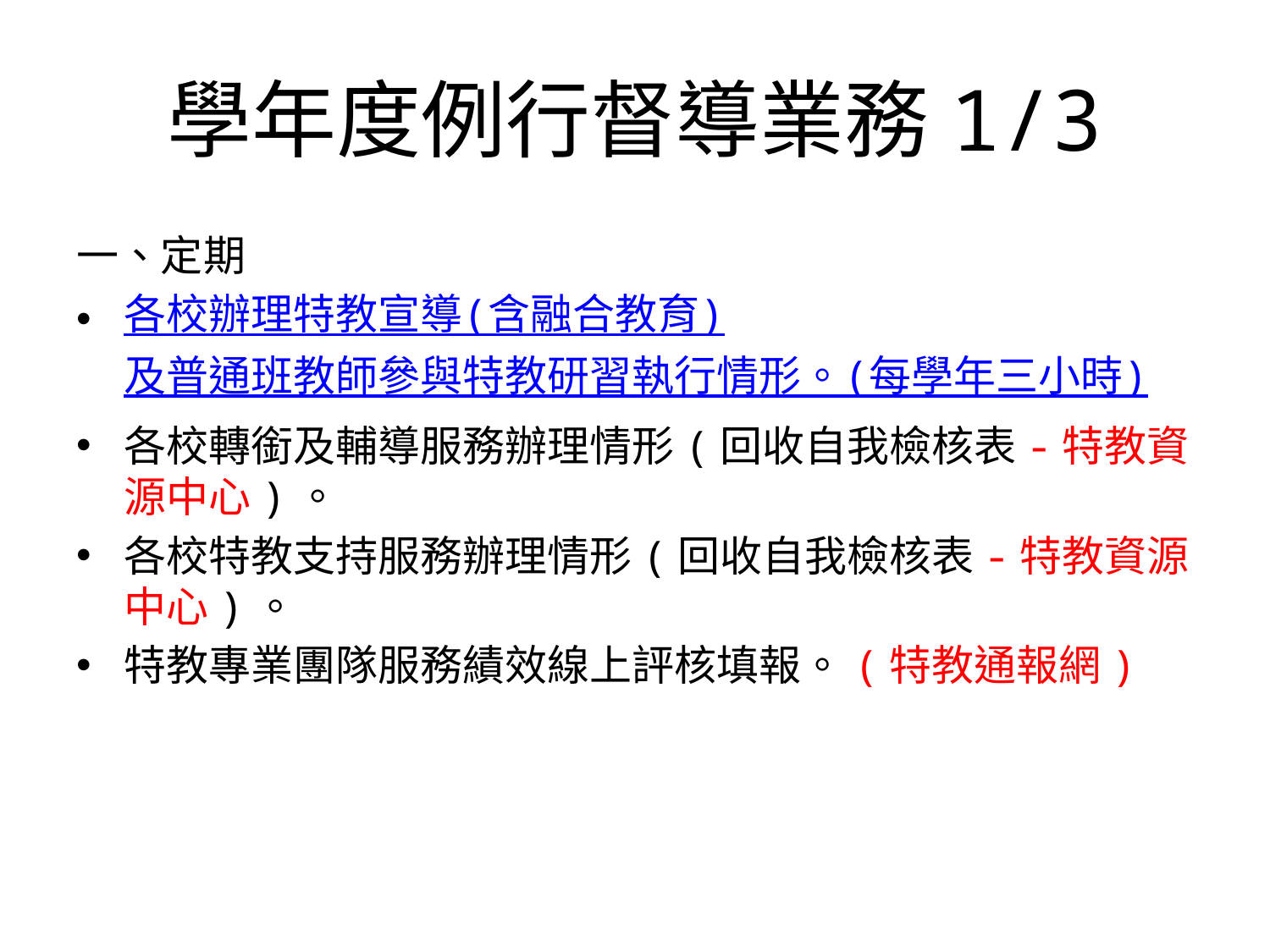

# 學年度例行督導業務1/3
一、定期
各校辦理特教宣導(含融合教育)及普通班教師參與特教研習執行情形。(每學年三小時)
各校轉銜及輔導服務辦理情形(回收自我檢核表-特教資源中心)。
各校特教支持服務辦理情形(回收自我檢核表-特教資源中心)。
特教專業團隊服務績效線上評核填報。(特教通報網)